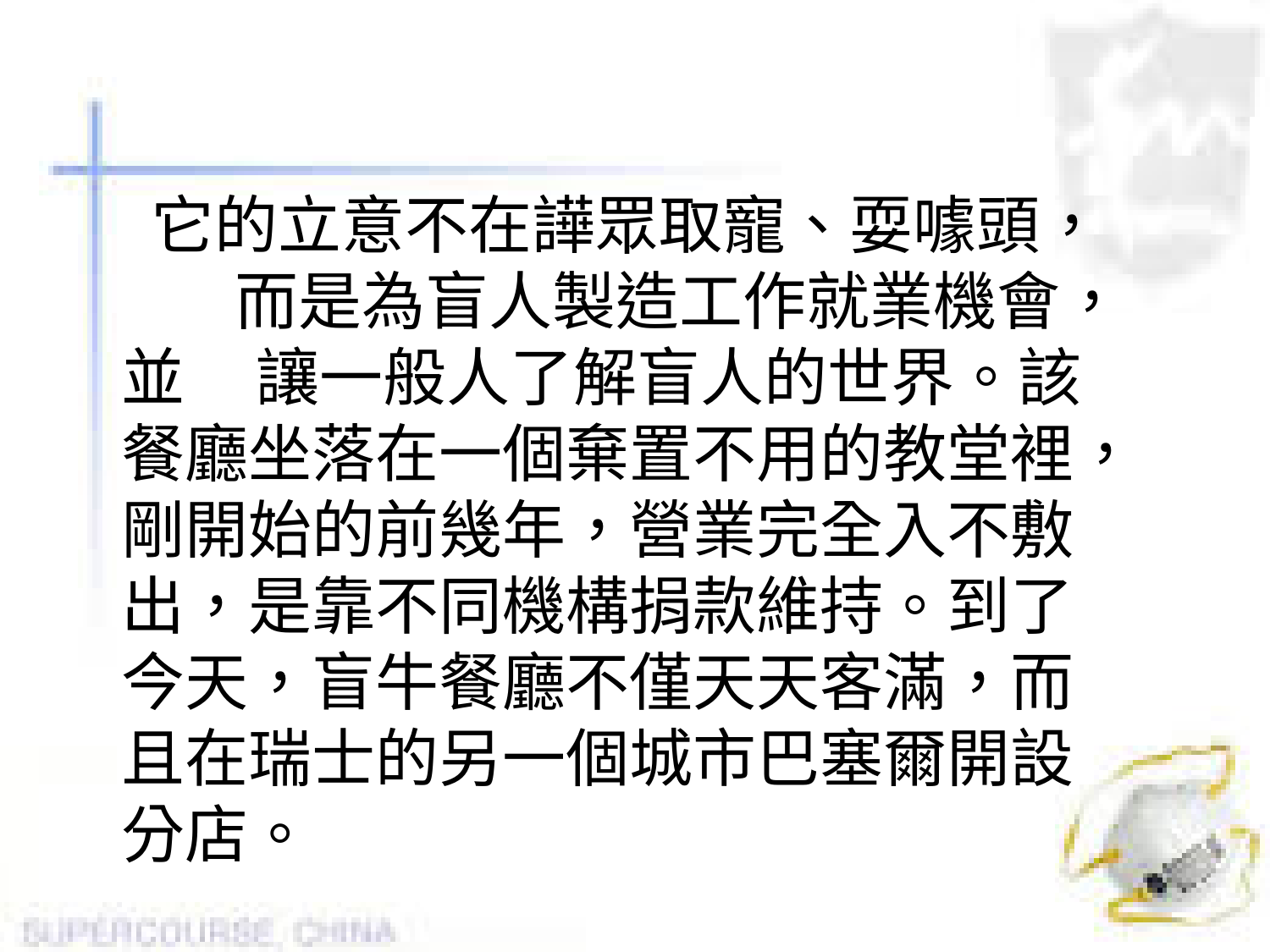

它的立意不在譁眾取寵、耍噱頭，          而是為盲人製造工作就業機會，並     讓一般人了解盲人的世界。該餐廳坐落在一個棄置不用的教堂裡，剛開始的前幾年，營業完全入不敷出，是靠不同機構捐款維持。到了今天，盲牛餐廳不僅天天客滿，而且在瑞士的另一個城市巴塞爾開設分店。